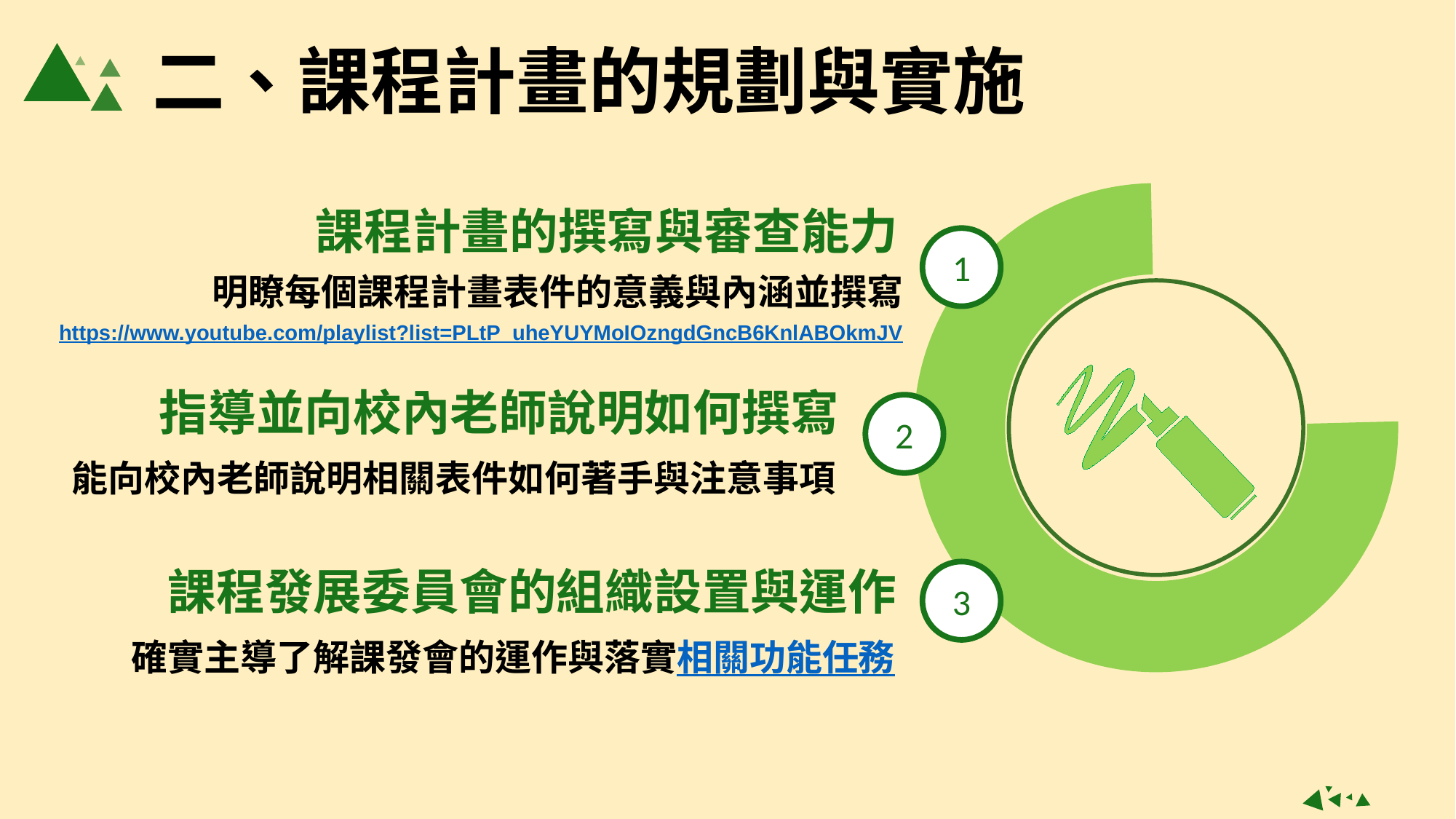

二、課程計畫的規劃與實施

課程計畫的撰寫與審查能力
1
明瞭每個課程計畫表件的意義與內涵並撰寫
https://www.youtube.com/playlist?list=PLtP_uheYUYMoIOzngdGncB6KnlABOkmJV

指導並向校內老師說明如何撰寫
2
能向校內老師說明相關表件如何著手與注意事項

課程發展委員會的組織設置與運作
3
確實主導了解課發會的運作與落實相關功能任務